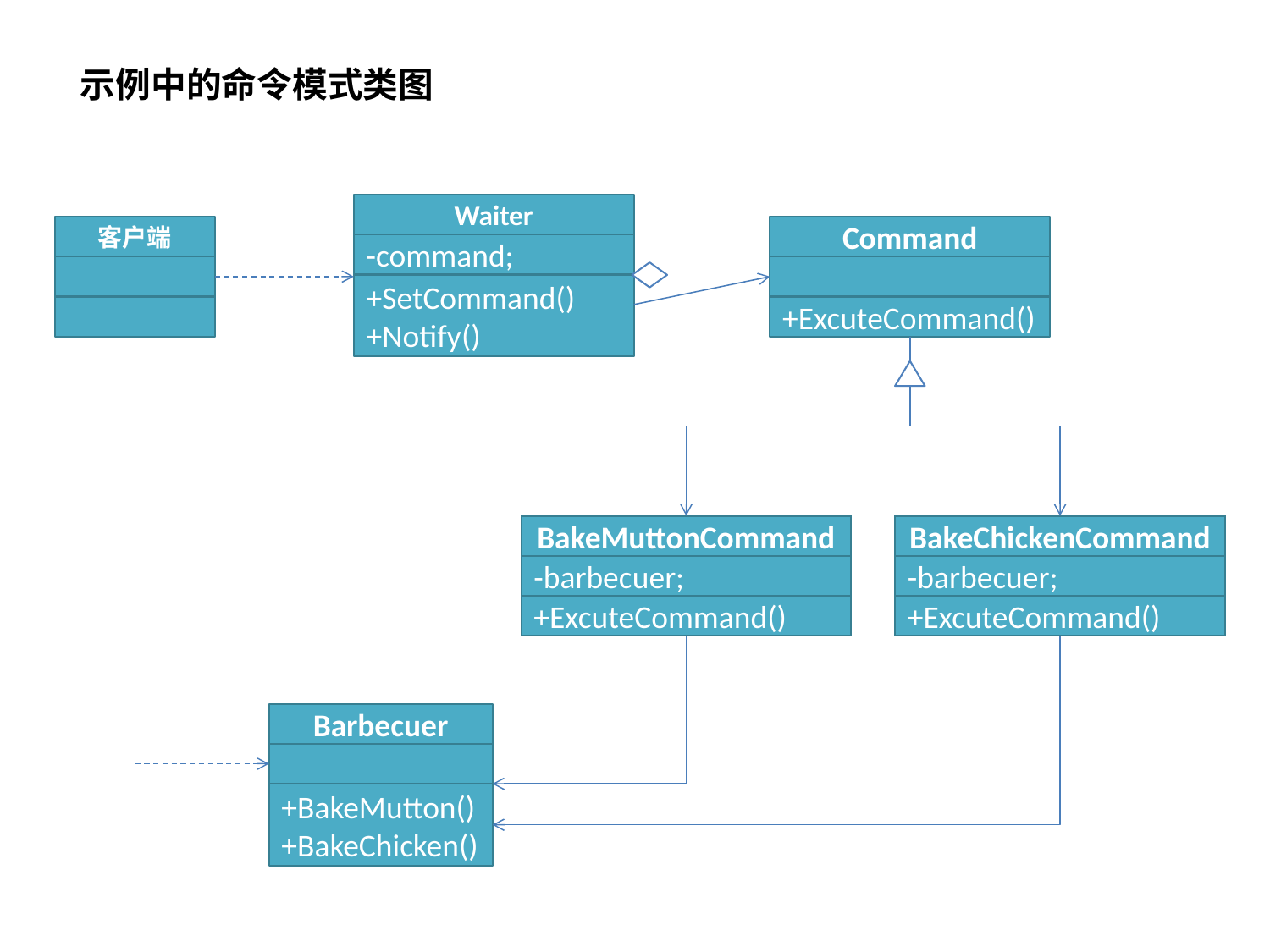

示例中的命令模式类图
Waiter
-command;
+SetCommand()
+Notify()
客户端

Command

+ExcuteCommand()

BakeMuttonCommand
-barbecuer;
+ExcuteCommand()
BakeChickenCommand
-barbecuer;
+ExcuteCommand()
Barbecuer

+BakeMutton()
+BakeChicken()